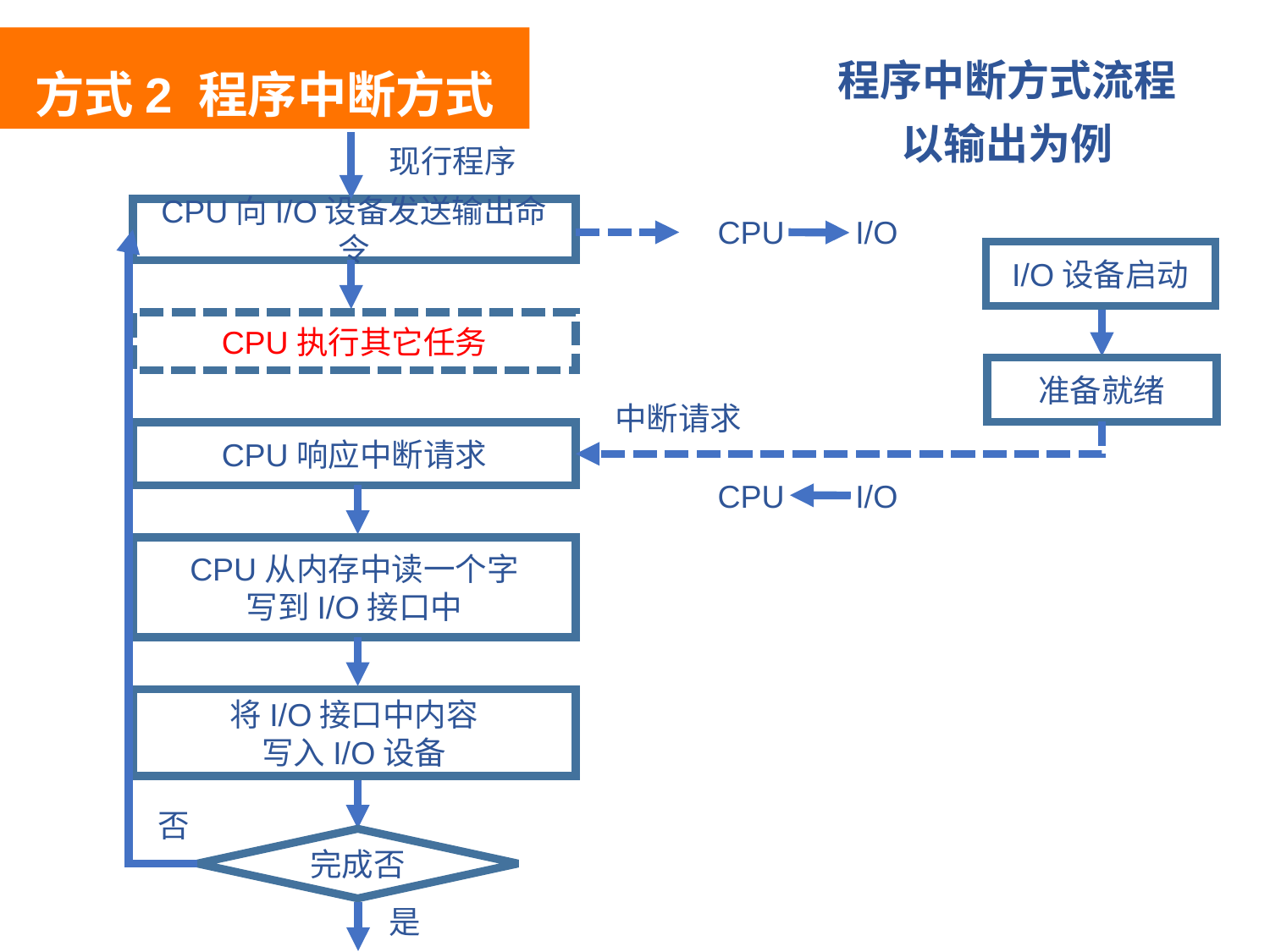

方式2 程序中断方式
程序中断方式流程
以输出为例
现行程序
CPU向I/O设备发送输出命令
CPU        I/O
I/O设备启动
CPU执行其它任务
准备就绪
中断请求
CPU响应中断请求
CPU        I/O
CPU从内存中读一个字
写到I/O接口中
将I/O接口中内容
写入I/O设备
否
完成否
是